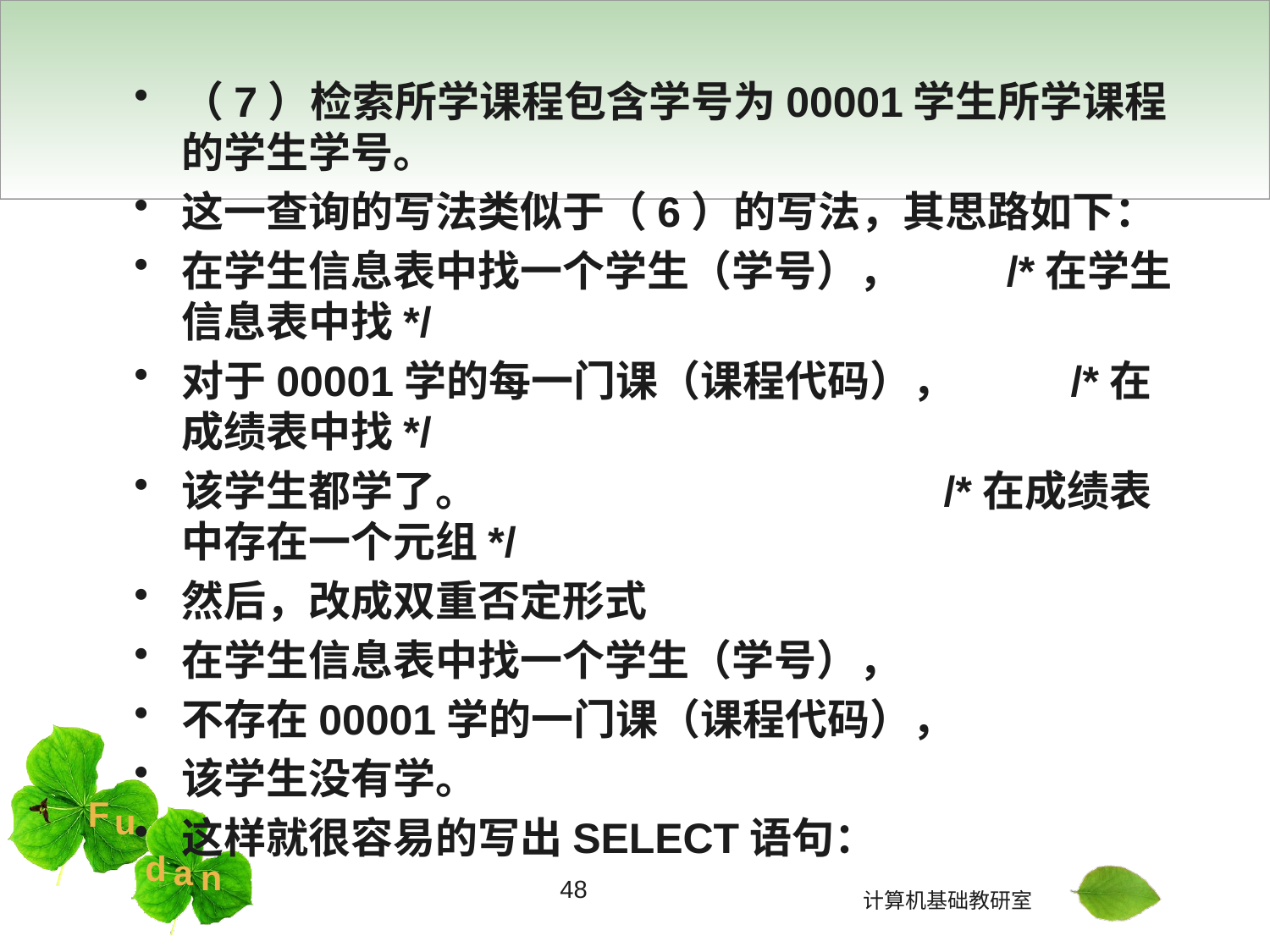

#
（7）检索所学课程包含学号为00001学生所学课程的学生学号。
这一查询的写法类似于（6）的写法，其思路如下：
在学生信息表中找一个学生（学号），          /*在学生信息表中找*/
对于00001学的每一门课（课程代码）， 	/*在成绩表中找*/
该学生都学了。				/*在成绩表中存在一个元组*/
然后，改成双重否定形式
在学生信息表中找一个学生（学号），
不存在00001学的一门课（课程代码），
该学生没有学。
这样就很容易的写出SELECT语句：

48